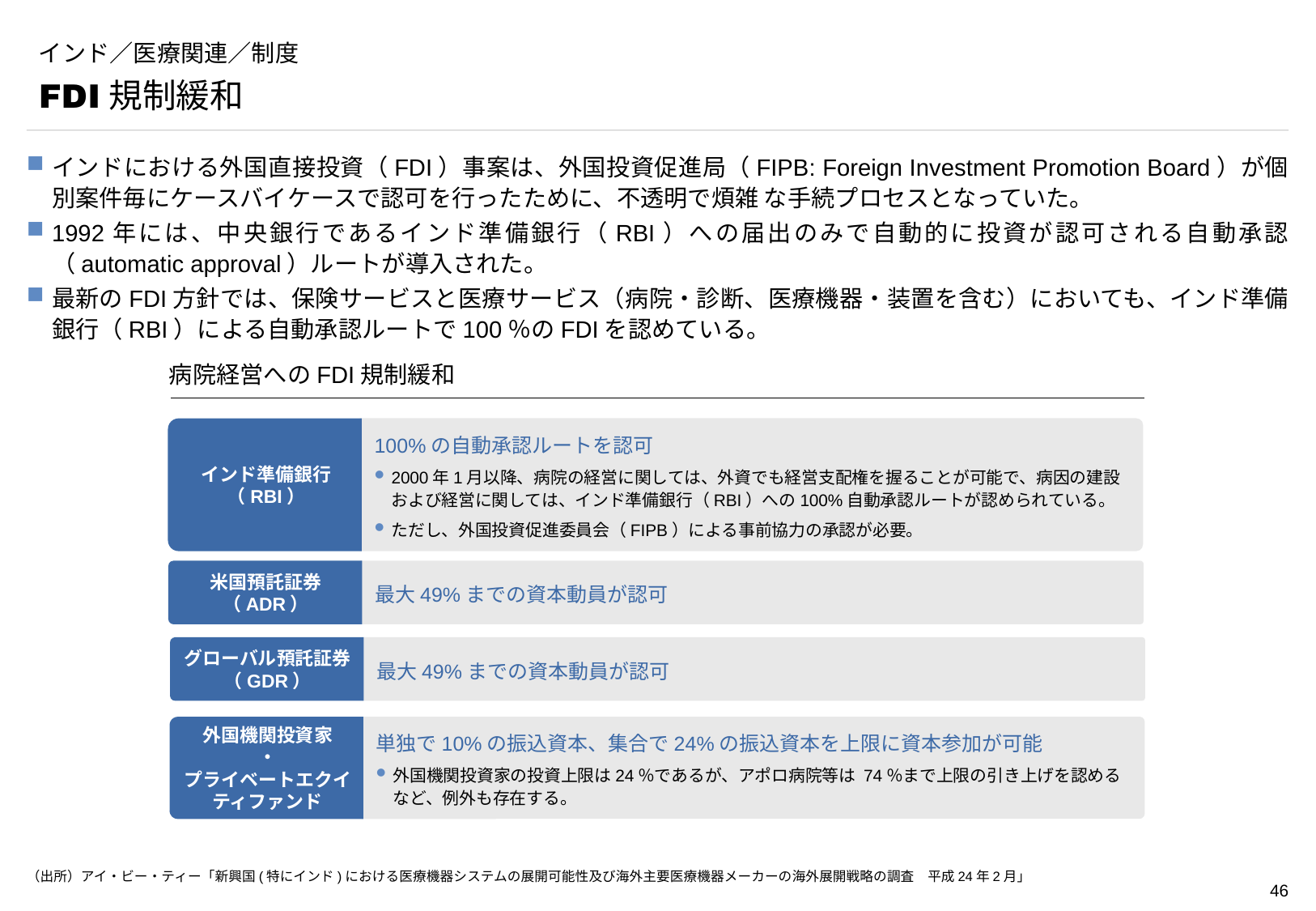

# インド／医療関連／制度
FDI規制緩和
100%の自動承認ルートを認可
2000年1月以降、病院の経営に関しては、外資でも経営支配権を握ることが可能で、病因の建設および経営に関しては、インド準備銀行（RBI）への100%自動承認ルートが認められている。
ただし、外国投資促進委員会（FIPB）による事前協力の承認が必要。
インドにおける外国直接投資（FDI）事案は、外国投資促進局（FIPB: Foreign Investment Promotion Board）が個別案件毎にケースバイケースで認可を行ったために、不透明で煩雑 な手続プロセスとなっていた。
1992年には、中央銀行であるインド準備銀行（RBI）への届出のみで自動的に投資が認可される自動承認（automatic approval）ルートが導入された。
最新のFDI方針では、保険サービスと医療サービス（病院・診断、医療機器・装置を含む）においても、インド準備銀行（RBI）による自動承認ルートで100％のFDIを認めている。
最大49%までの資本動員が認可
最大49%までの資本動員が認可
病院経営へのFDI規制緩和
単独で10%の振込資本、集合で24%の振込資本を上限に資本参加が可能
外国機関投資家の投資上限は24％であるが、アポロ病院等は 74％まで上限の引き上げを認めるなど、例外も存在する。
インド準備銀行
（RBI）
米国預託証券
（ADR）
グローバル預託証券
（GDR）
外国機関投資家
・
プライベートエクイティファンド
（出所）アイ・ビー・ティー「新興国(特にインド)における医療機器システムの展開可能性及び海外主要医療機器メーカーの海外展開戦略の調査　平成24年2月」